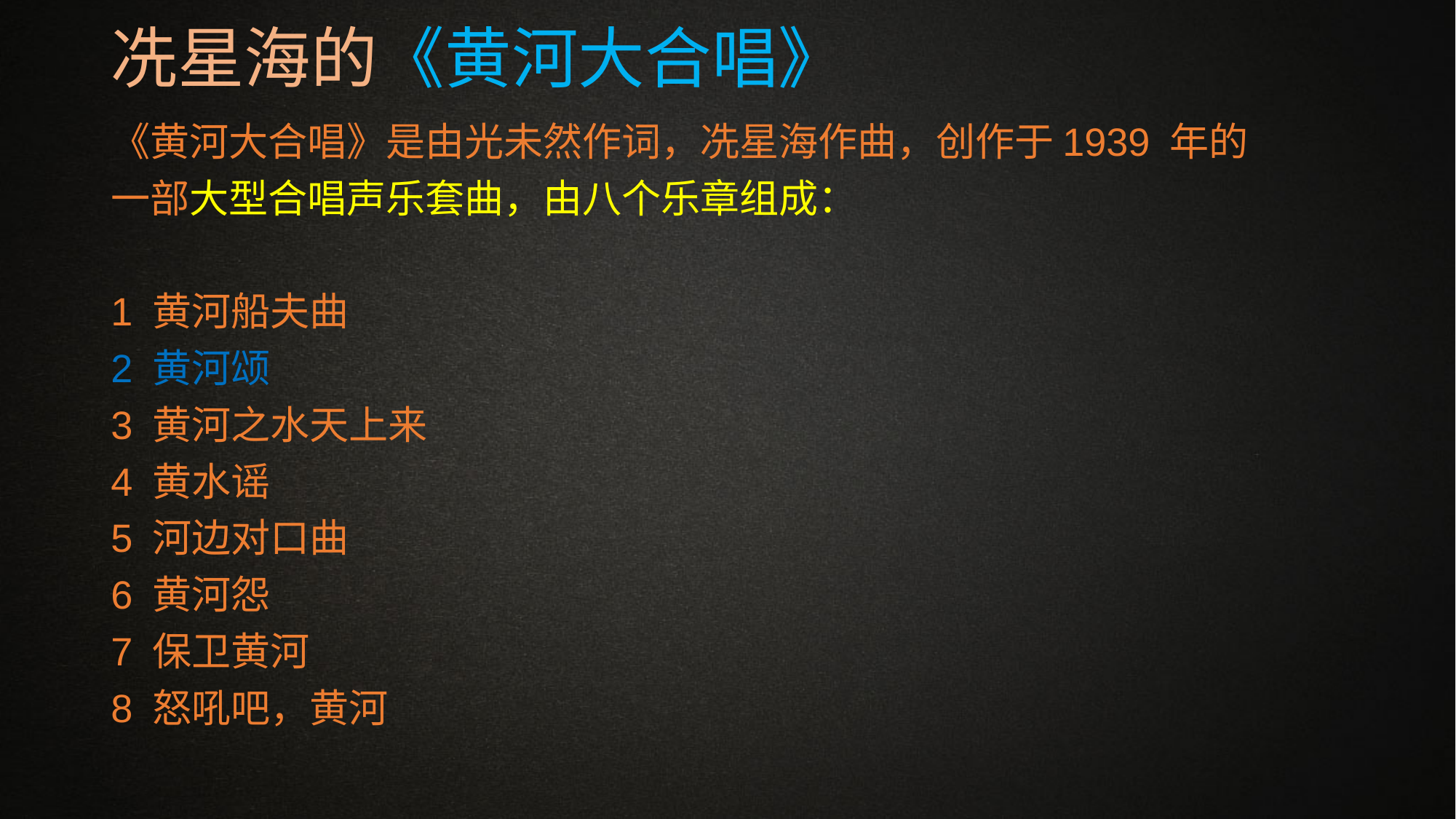

# 冼星海的《黄河大合唱》
《黄河大合唱》是由光未然作词，冼星海作曲，创作于1939 年的
一部大型合唱声乐套曲，由八个乐章组成：

1 黄河船夫曲
2 黄河颂
3 黄河之水天上来
4 黄水谣
5 河边对口曲
6 黄河怨
7 保卫黄河
8 怒吼吧，黄河